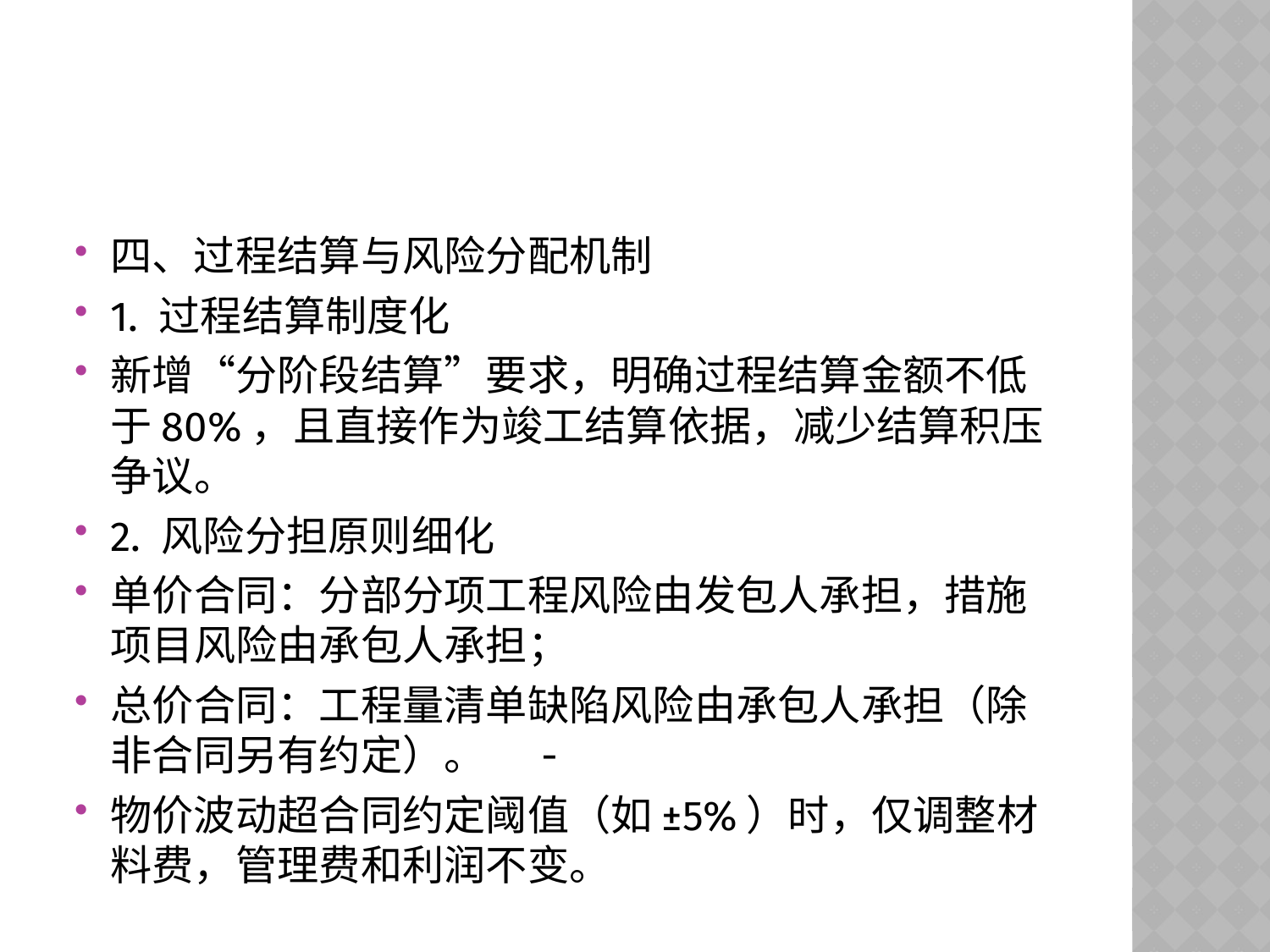

#
四、过程结算与风险分配机制
1. 过程结算制度化
新增“分阶段结算”要求，明确过程结算金额不低于80%，且直接作为竣工结算依据，减少结算积压争议。
2. 风险分担原则细化
单价合同：分部分项工程风险由发包人承担，措施项目风险由承包人承担；
总价合同：工程量清单缺陷风险由承包人承担（除非合同另有约定）。     -
物价波动超合同约定阈值（如±5%）时，仅调整材料费，管理费和利润不变。